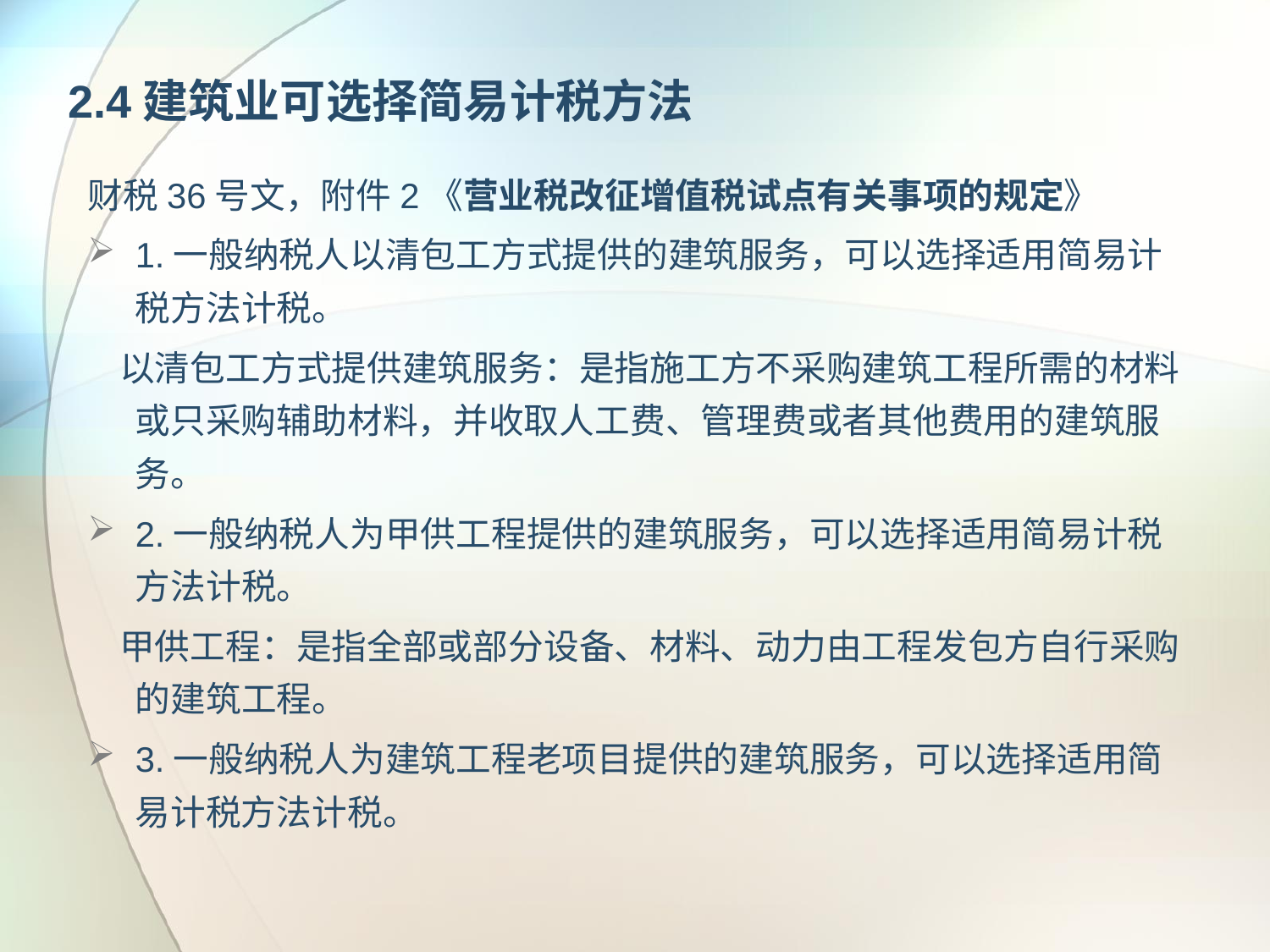

# 2.4建筑业可选择简易计税方法
财税36号文，附件2《营业税改征增值税试点有关事项的规定》
1.一般纳税人以清包工方式提供的建筑服务，可以选择适用简易计税方法计税。
   以清包工方式提供建筑服务：是指施工方不采购建筑工程所需的材料或只采购辅助材料，并收取人工费、管理费或者其他费用的建筑服务。
2.一般纳税人为甲供工程提供的建筑服务，可以选择适用简易计税方法计税。
   甲供工程：是指全部或部分设备、材料、动力由工程发包方自行采购的建筑工程。
3.一般纳税人为建筑工程老项目提供的建筑服务，可以选择适用简易计税方法计税。